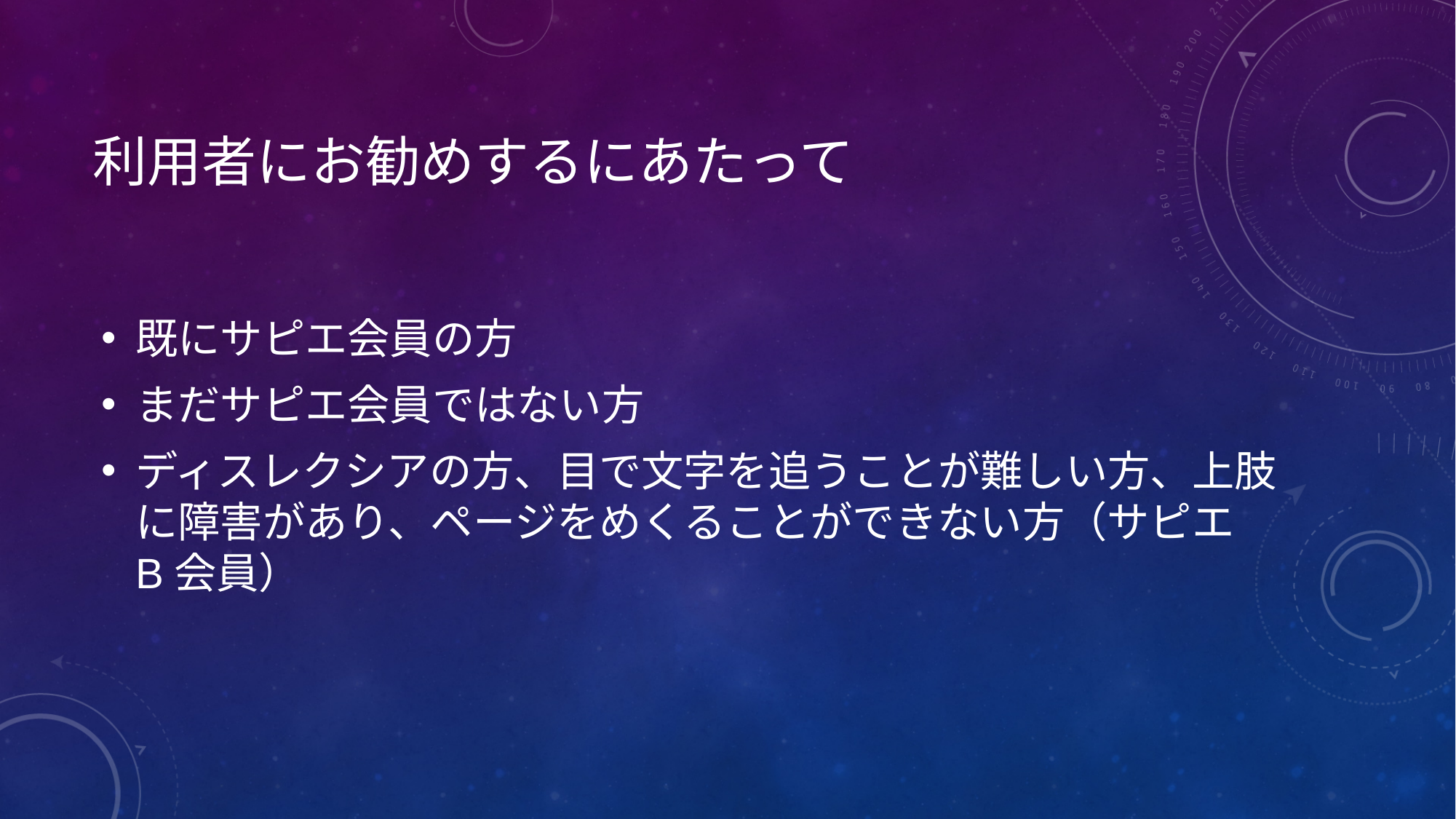

# 利用者にお勧めするにあたって
既にサピエ会員の方
まだサピエ会員ではない方
ディスレクシアの方、目で文字を追うことが難しい方、上肢に障害があり、ページをめくることができない方（サピエ　B会員）